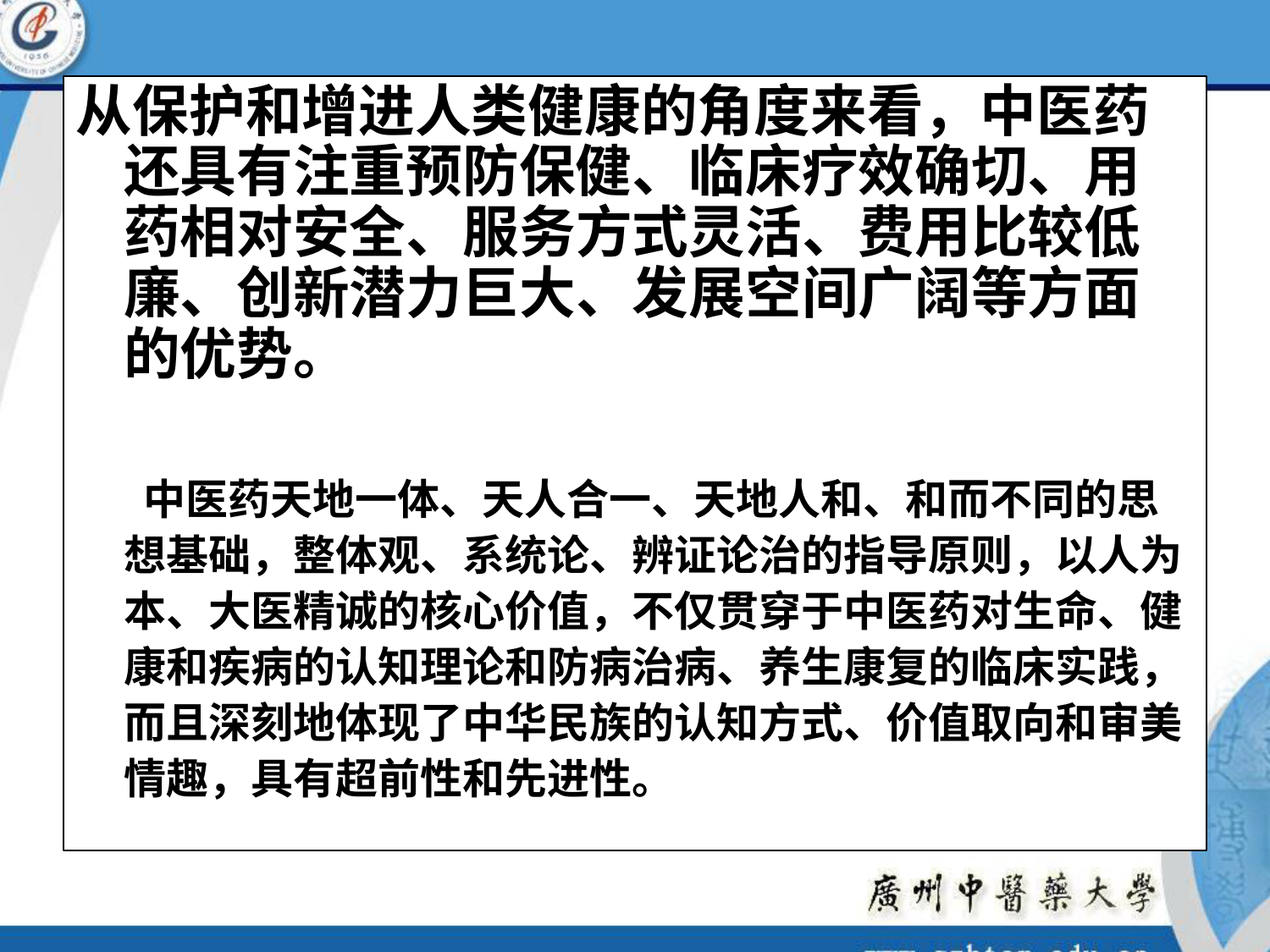

# 从保护和增进人类健康的角度来看，中医药还具有注重预防保健、临床疗效确切、用药相对安全、服务方式灵活、费用比较低廉、创新潜力巨大、发展空间广阔等方面的优势。

      中医药天地一体、天人合一、天地人和、和而不同的思想基础，整体观、系统论、辨证论治的指导原则，以人为本、大医精诚的核心价值，不仅贯穿于中医药对生命、健康和疾病的认知理论和防病治病、养生康复的临床实践，而且深刻地体现了中华民族的认知方式、价值取向和审美情趣，具有超前性和先进性。